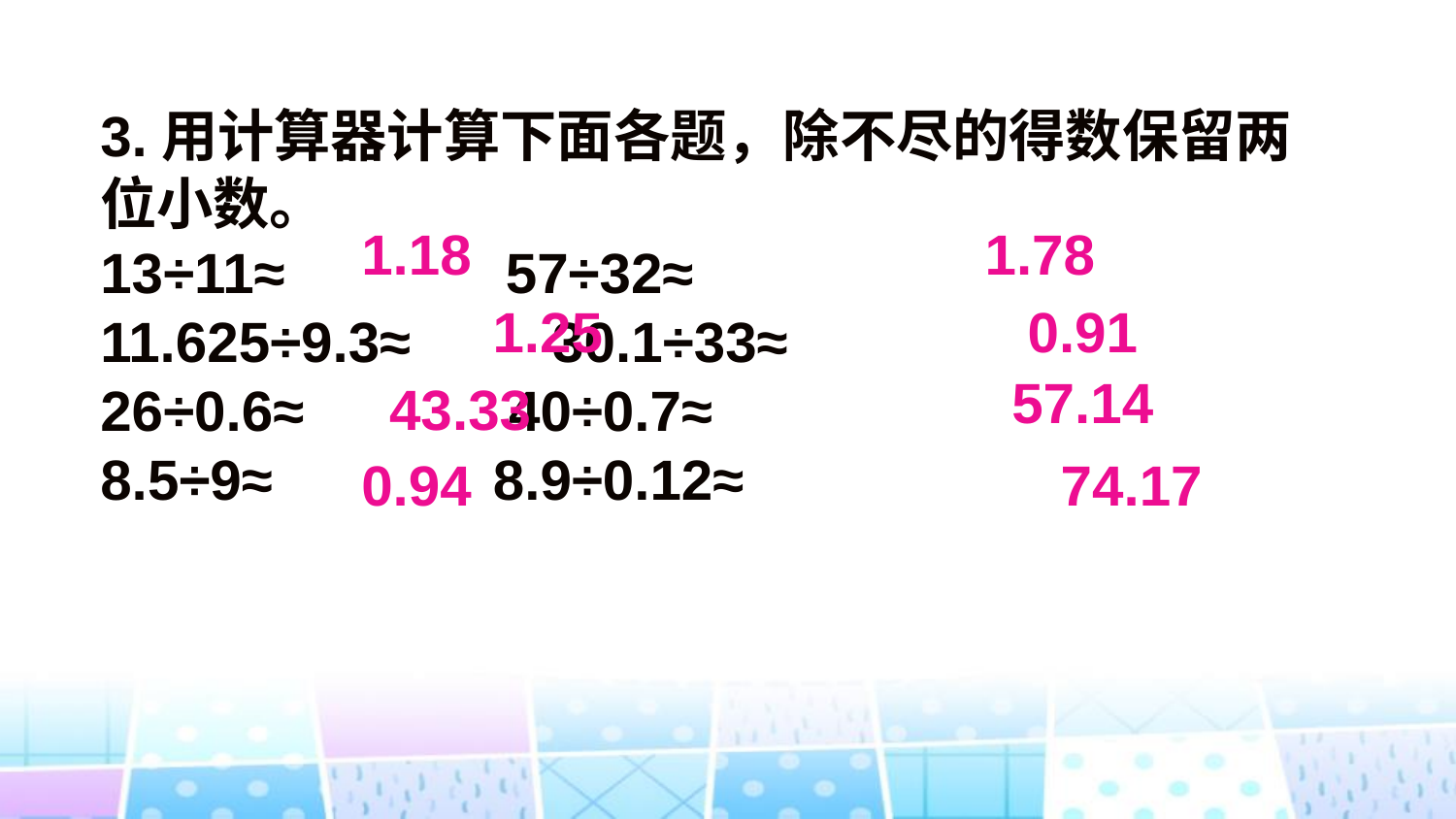

3.用计算器计算下面各题，除不尽的得数保留两位小数。
13÷11≈              57÷32≈
11.625÷9.3≈         30.1÷33≈
26÷0.6≈             40÷0.7≈
8.5÷9≈              8.9÷0.12≈
1.18
1.78
1.25
0.91
57.14
43.33
0.94
74.17